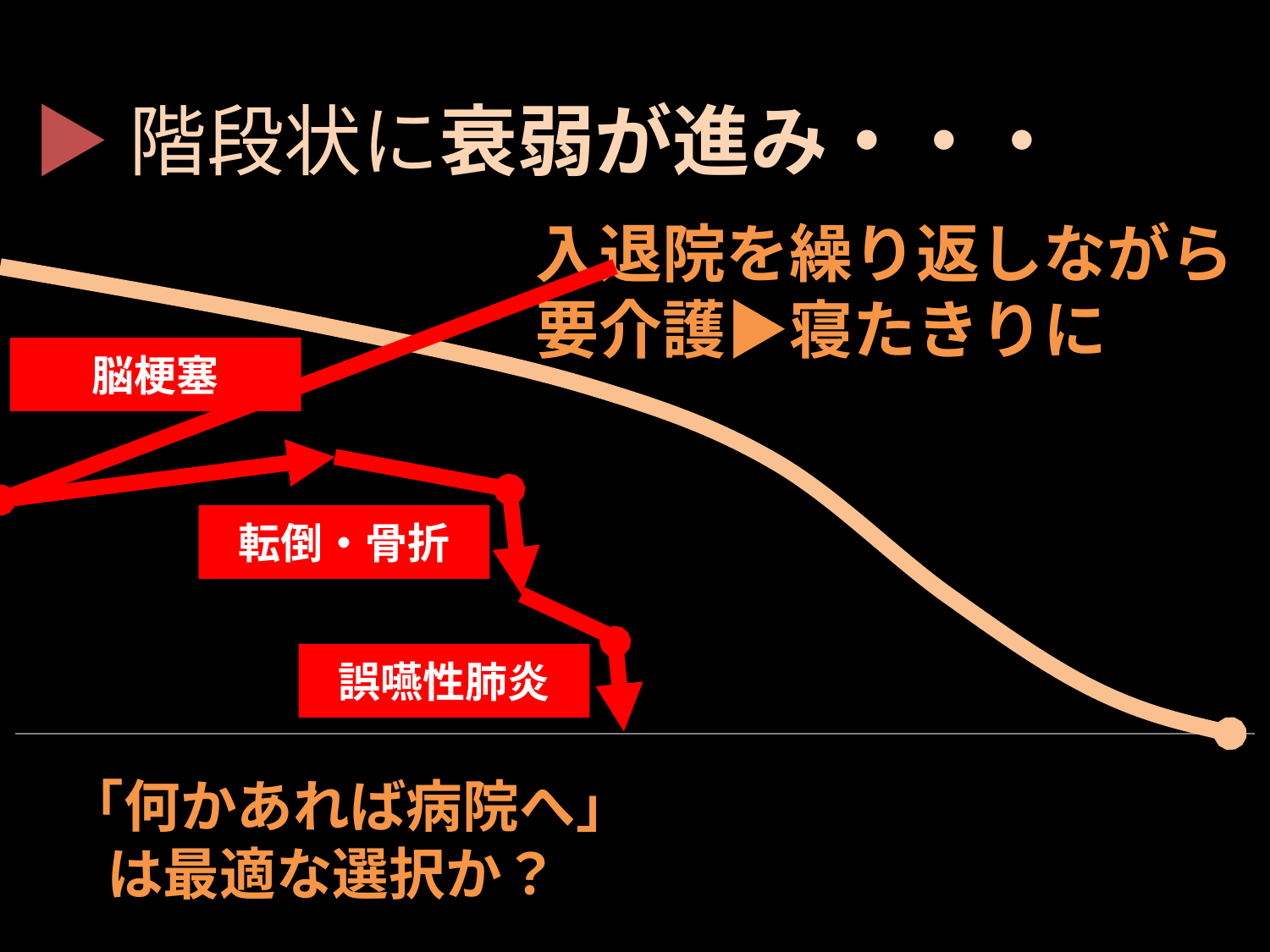

▶階段状に衰弱が進み・・・
入退院を繰り返しながら
要介護▶寝たきりに

脳梗塞
転倒・骨折
誤嚥性肺炎
「何かあれば病院へ」
  は最適な選択か？